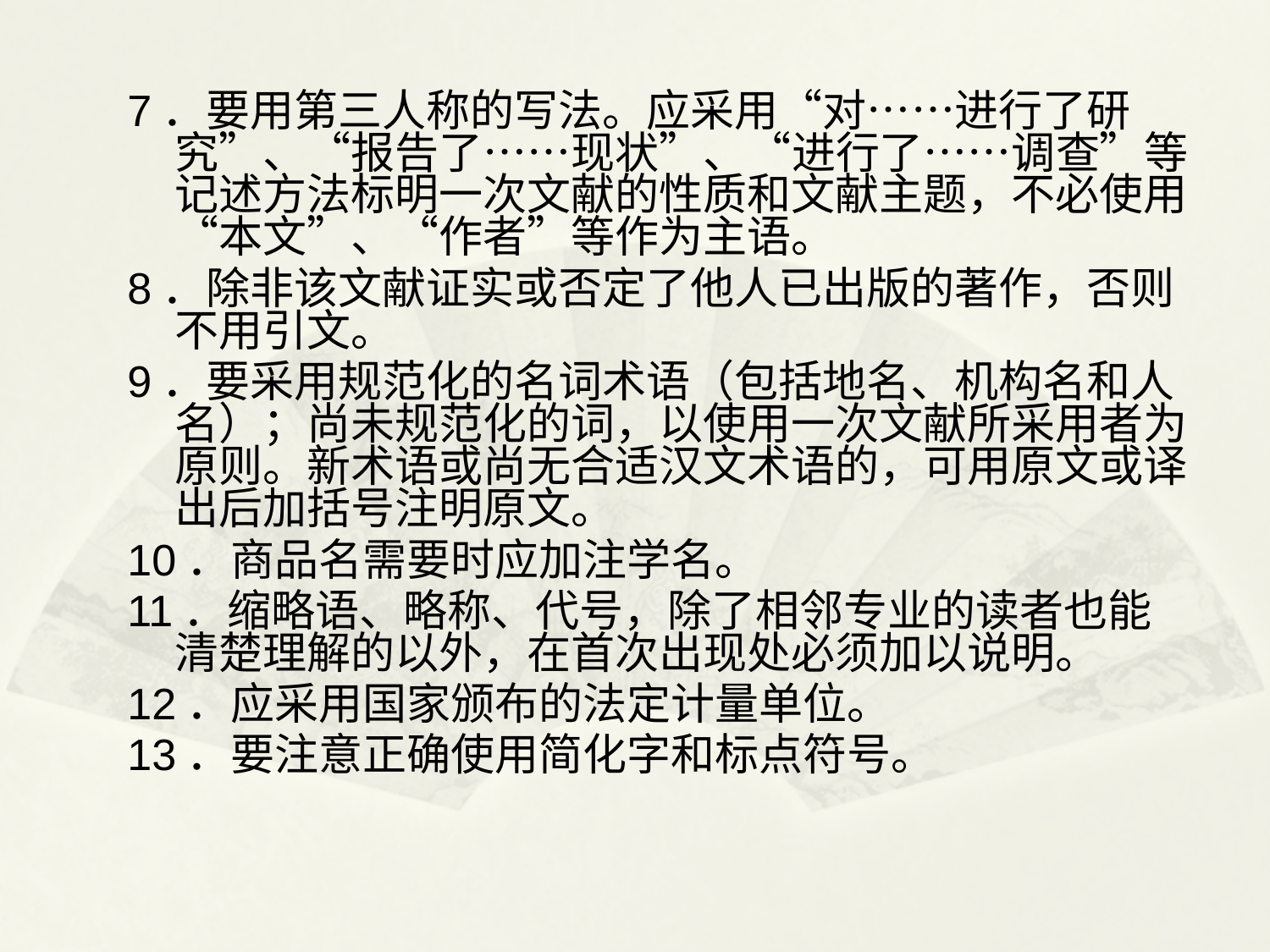

7．要用第三人称的写法。应采用“对……进行了研究”、“报告了……现状”、“进行了……调查”等记述方法标明一次文献的性质和文献主题，不必使用“本文”、“作者”等作为主语。
8．除非该文献证实或否定了他人已出版的著作，否则不用引文。
9．要采用规范化的名词术语（包括地名、机构名和人名）；尚未规范化的词，以使用一次文献所采用者为原则。新术语或尚无合适汉文术语的，可用原文或译出后加括号注明原文。
10．商品名需要时应加注学名。
11．缩略语、略称、代号，除了相邻专业的读者也能清楚理解的以外，在首次出现处必须加以说明。
12．应采用国家颁布的法定计量单位。
13．要注意正确使用简化字和标点符号。